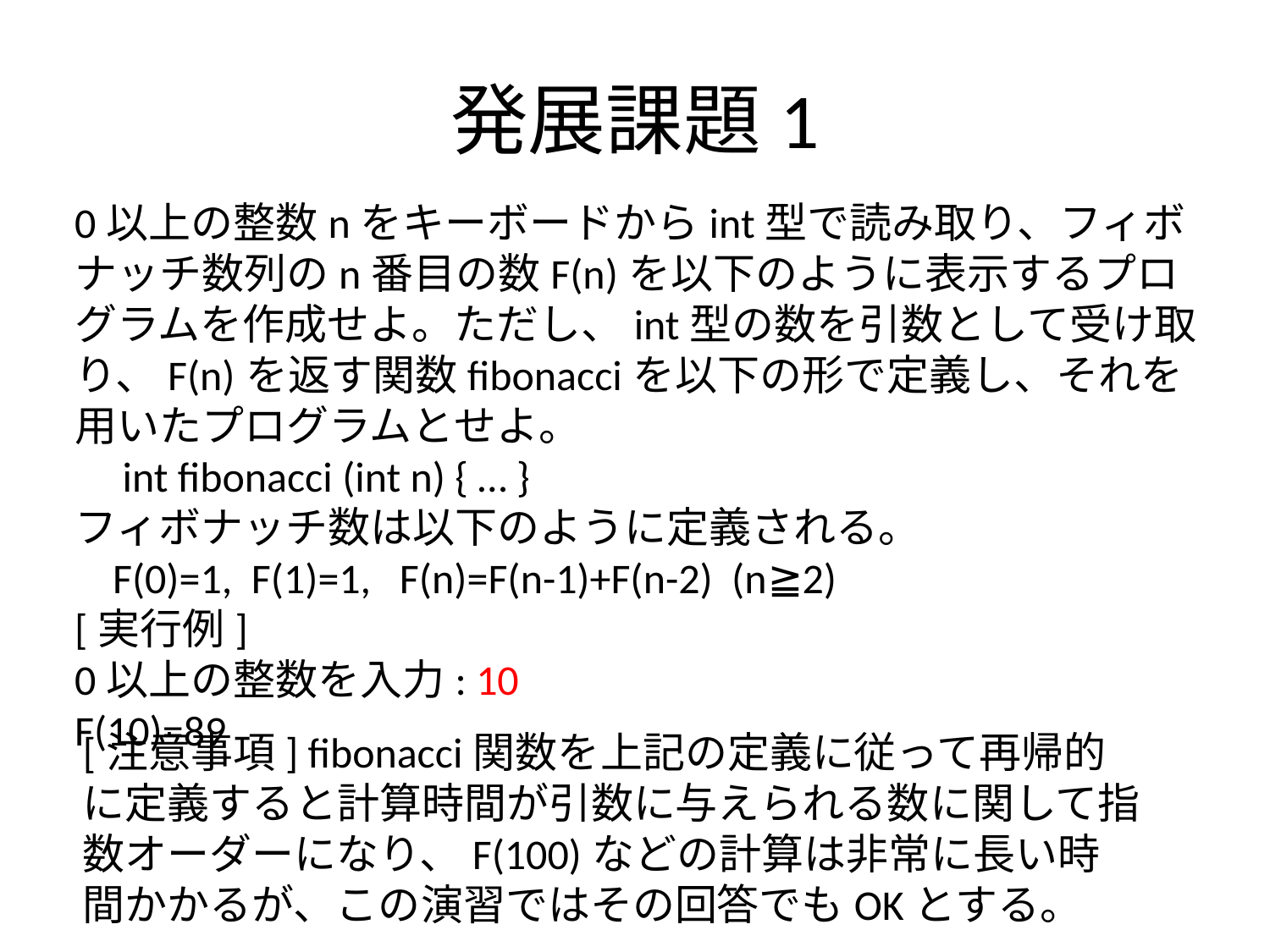

# 発展課題1
0以上の整数nをキーボードからint型で読み取り、フィボナッチ数列のn番目の数F(n)を以下のように表示するプログラムを作成せよ。ただし、int型の数を引数として受け取り、F(n)を返す関数fibonacciを以下の形で定義し、それを用いたプログラムとせよ。
     int fibonacci (int n) { … }
フィボナッチ数は以下のように定義される。
    F(0)=1,  F(1)=1,   F(n)=F(n-1)+F(n-2)  (n≧2)
[実行例]
0以上の整数を入力: 10
F(10)=89
[注意事項] fibonacci関数を上記の定義に従って再帰的に定義すると計算時間が引数に与えられる数に関して指数オーダーになり、F(100)などの計算は非常に長い時間かかるが、この演習ではその回答でもOKとする。